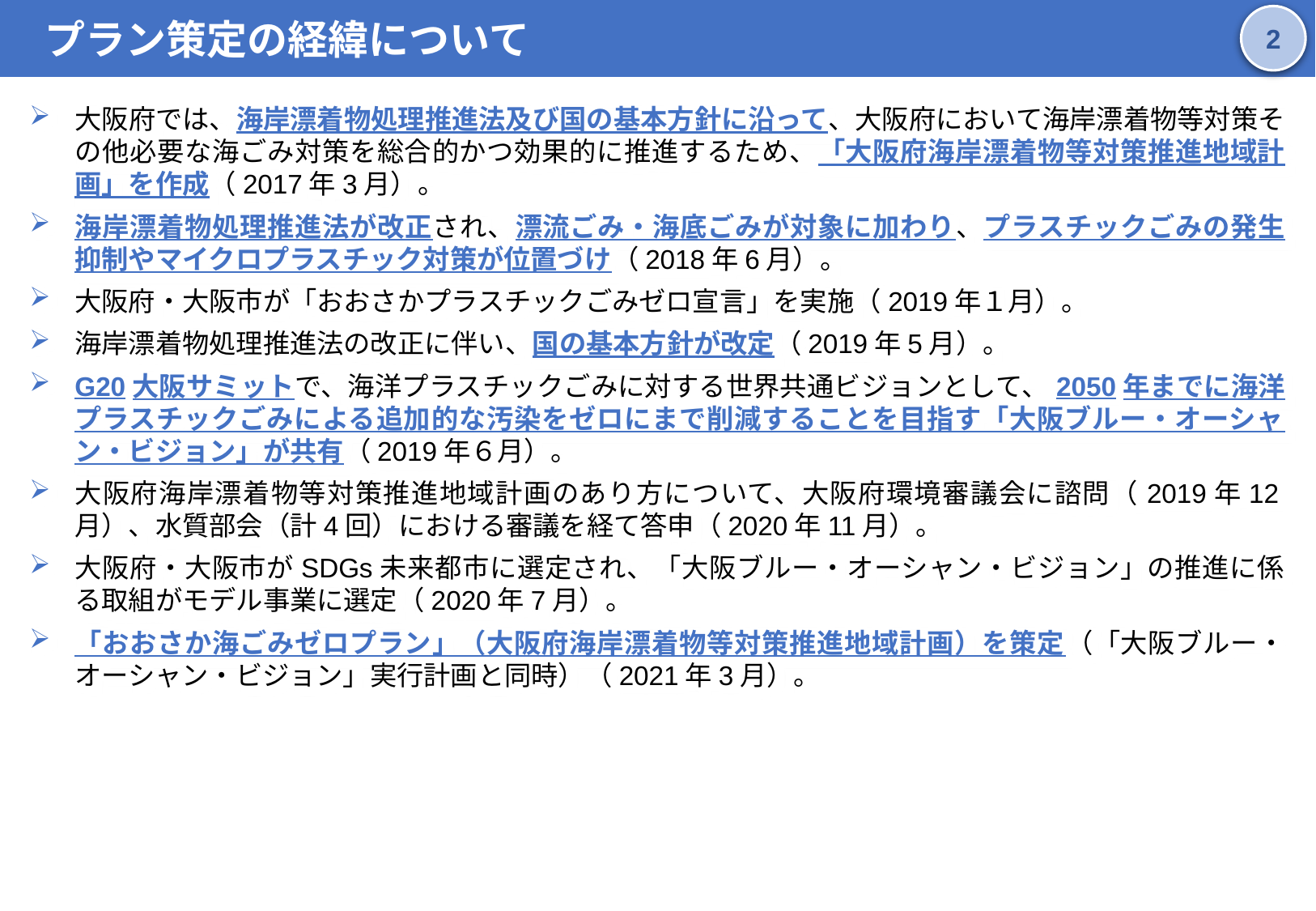

プラン策定の経緯について
2
大阪府では、海岸漂着物処理推進法及び国の基本方針に沿って、大阪府において海岸漂着物等対策その他必要な海ごみ対策を総合的かつ効果的に推進するため、「大阪府海岸漂着物等対策推進地域計画」を作成（2017年3月）。
海岸漂着物処理推進法が改正され、漂流ごみ・海底ごみが対象に加わり、プラスチックごみの発生抑制やマイクロプラスチック対策が位置づけ（2018年6月）。
大阪府・大阪市が「おおさかプラスチックごみゼロ宣言」を実施（2019年１月）。
海岸漂着物処理推進法の改正に伴い、国の基本方針が改定（2019年5月）。
G20大阪サミットで、海洋プラスチックごみに対する世界共通ビジョンとして、2050年までに海洋プラスチックごみによる追加的な汚染をゼロにまで削減することを目指す「大阪ブルー・オーシャン・ビジョン」が共有（2019年６月）。
大阪府海岸漂着物等対策推進地域計画のあり方について、大阪府環境審議会に諮問（2019年12月）、水質部会（計4回）における審議を経て答申（2020年11月）。
大阪府・大阪市がSDGs未来都市に選定され、「大阪ブルー・オーシャン・ビジョン」の推進に係る取組がモデル事業に選定（2020年7月）。
「おおさか海ごみゼロプラン」（大阪府海岸漂着物等対策推進地域計画）を策定（「大阪ブルー・オーシャン・ビジョン」実行計画と同時）（2021年3月）。